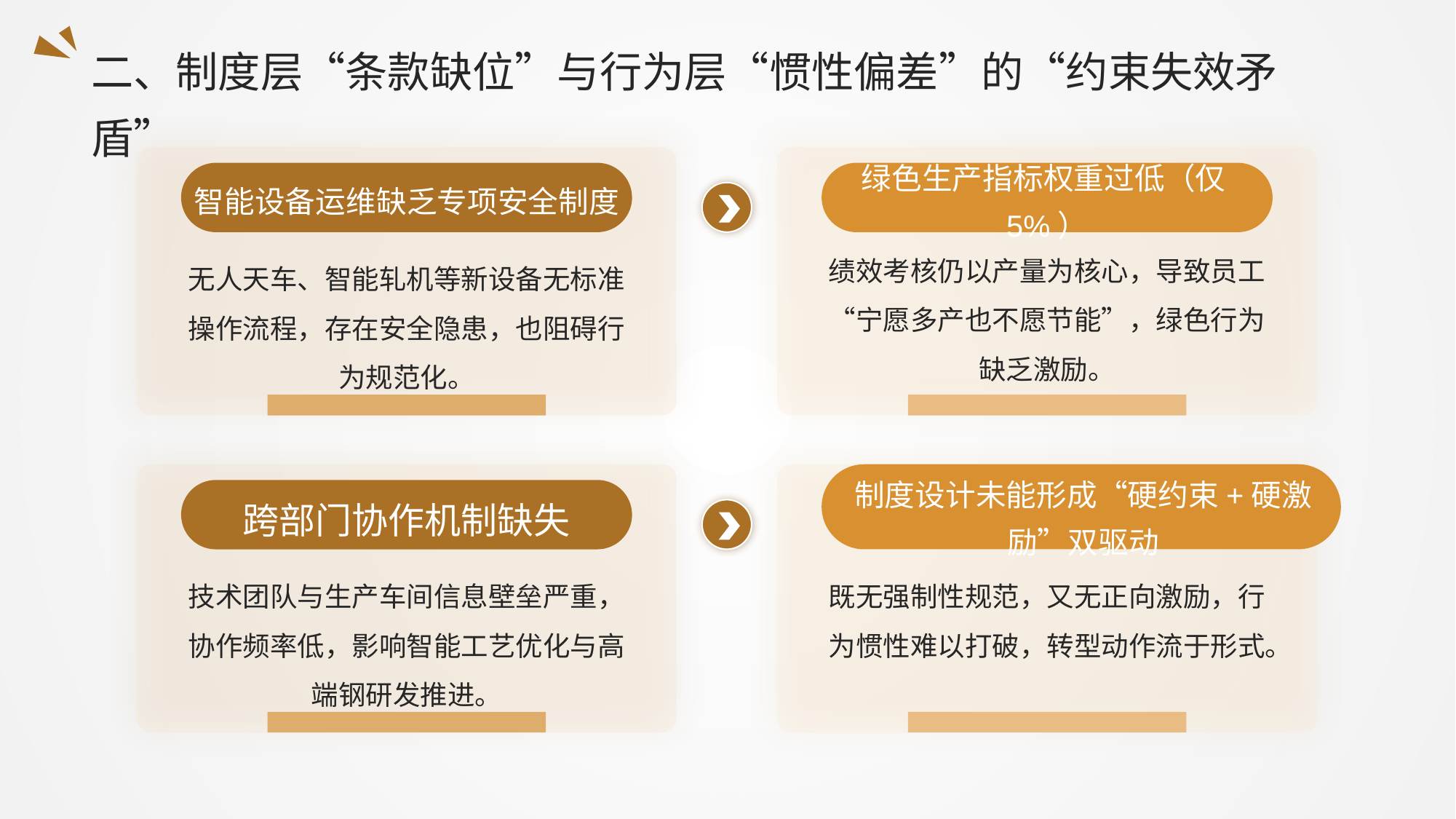

二、制度层“条款缺位”与行为层“惯性偏差”的“约束失效矛盾”

智能设备运维缺乏专项安全制度
绿色生产指标权重过低（仅5%）

绩效考核仍以产量为核心，导致员工“宁愿多产也不愿节能”，绿色行为缺乏激励。
无人天车、智能轧机等新设备无标准操作流程，存在安全隐患，也阻碍行为规范化。

跨部门协作机制缺失

制度设计未能形成“硬约束+硬激励”双驱动

技术团队与生产车间信息壁垒严重，协作频率低，影响智能工艺优化与高端钢研发推进。
既无强制性规范，又无正向激励，行为惯性难以打破，转型动作流于形式。